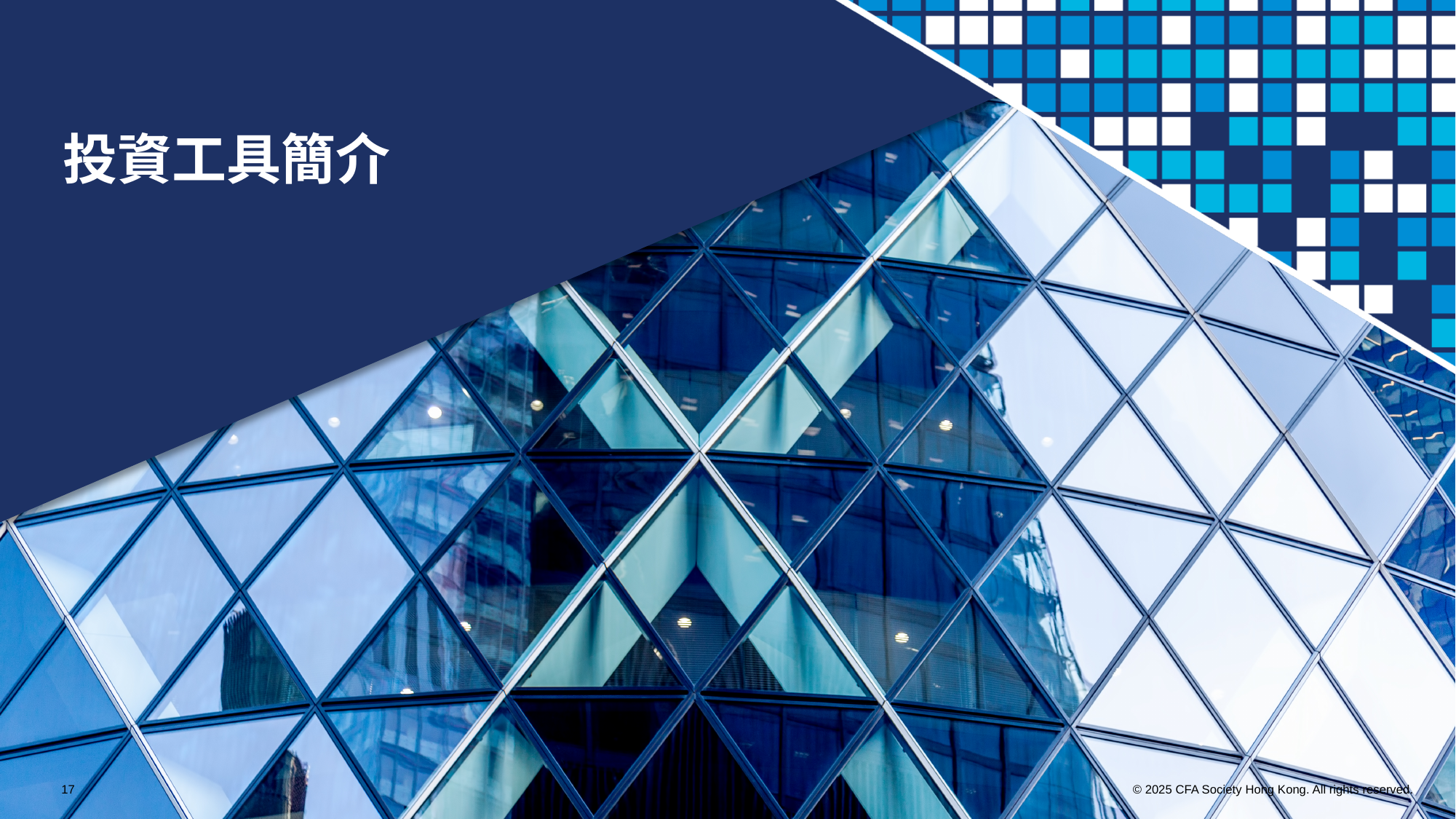

投資工具簡介
17
© 2025 CFA Society Hong Kong. All rights reserved.